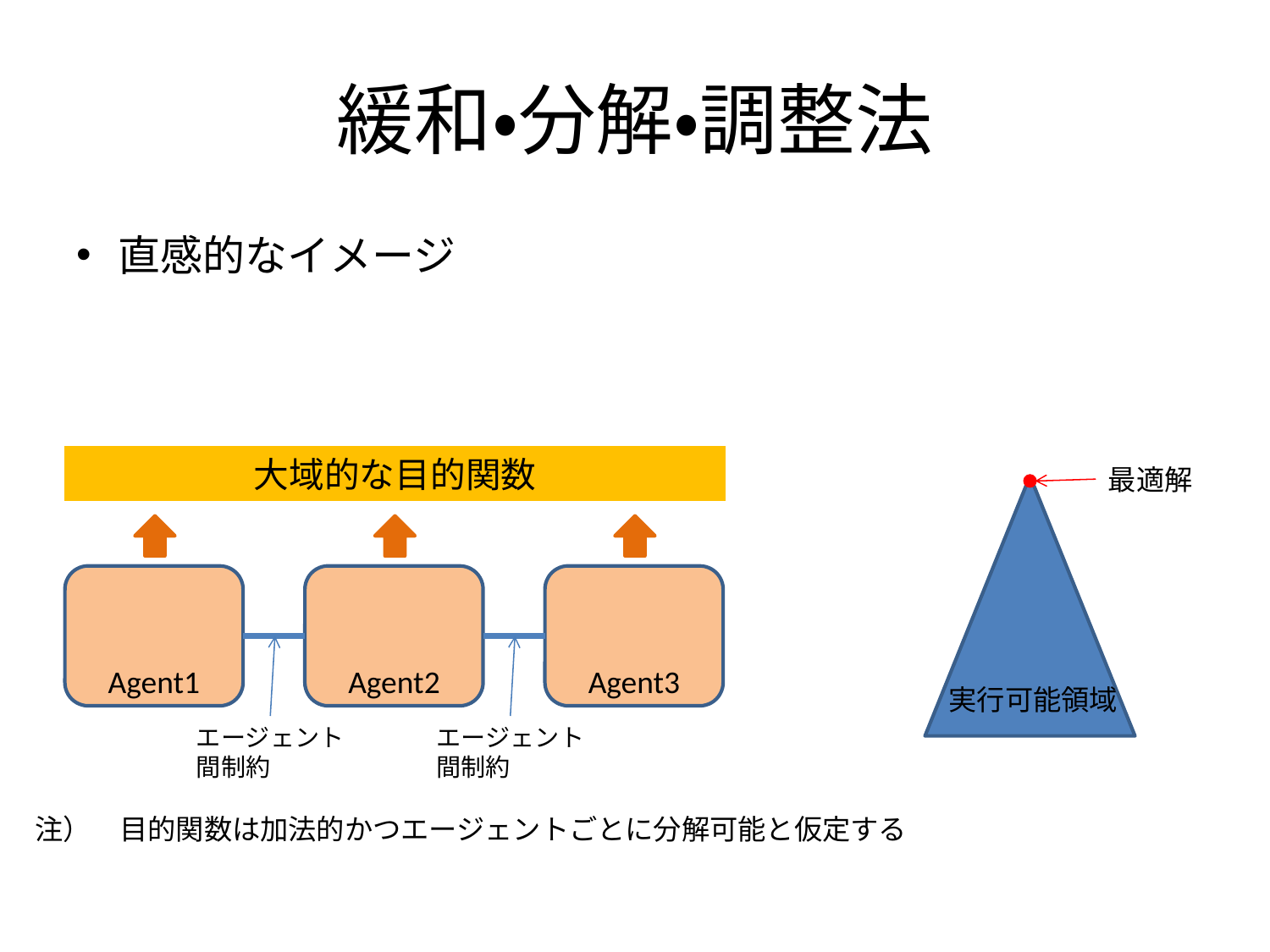

# 緩和・分解・調整法
直感的なイメージ
大域的な目的関数
最適解

Agent1
Agent2
Agent3
実行可能領域
エージェント
間制約
エージェント
間制約
注）　目的関数は加法的かつエージェントごとに分解可能と仮定する